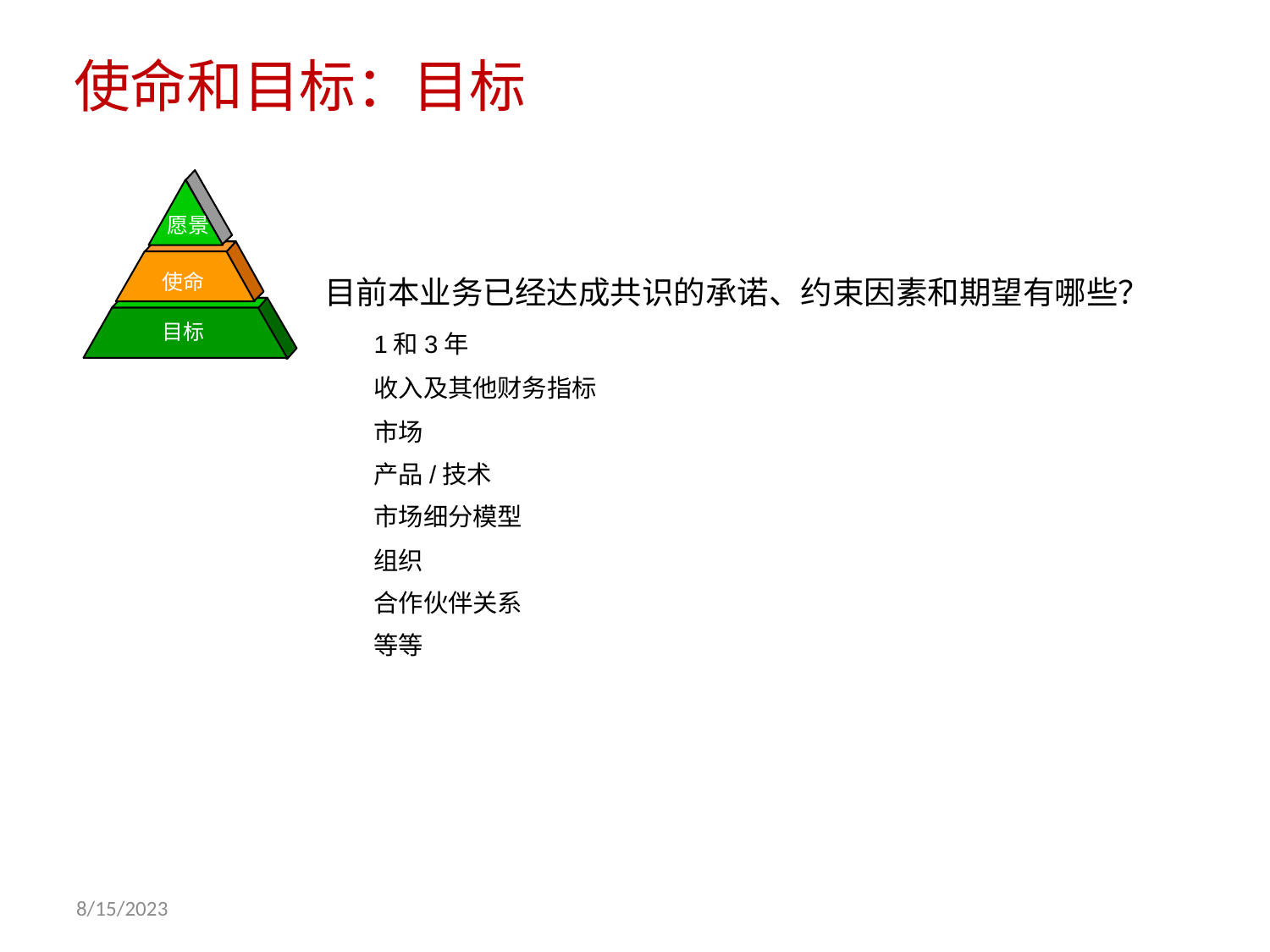

使命和目标：目标

	愿景

目前本业务已经达成共识的承诺、约束因素和期望有哪些？

	1和3年
	收入及其他财务指标
	市场
	产品/技术
	市场细分模型
	组织
	合作伙伴关系
	等等
使命

目标

8/15/2023